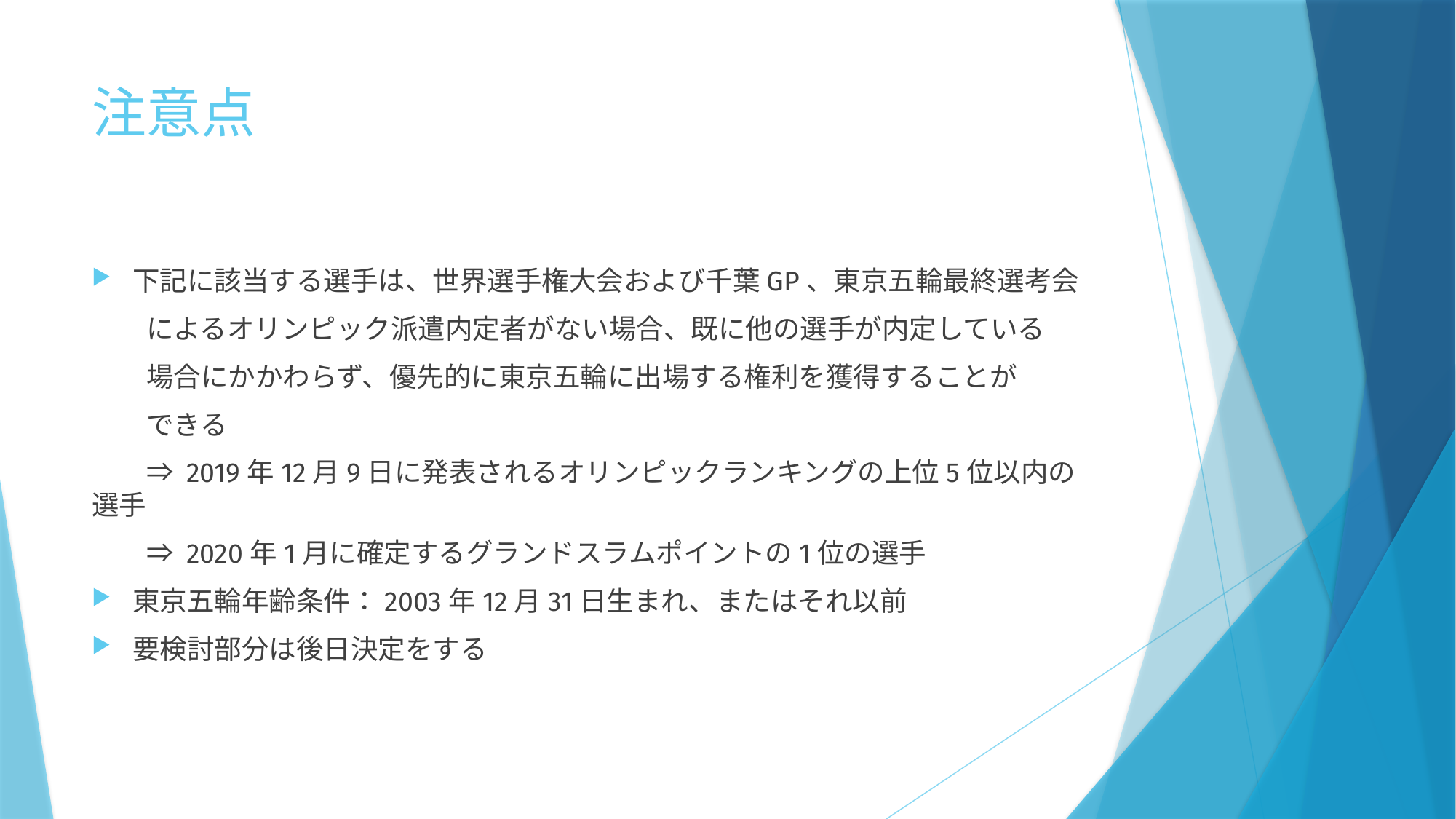

# 注意点
下記に該当する選手は、世界選手権大会および千葉GP、東京五輪最終選考会
　　によるオリンピック派遣内定者がない場合、既に他の選手が内定している
　　場合にかかわらず、優先的に東京五輪に出場する権利を獲得することが
　　できる
　　⇒ 2019年12月9日に発表されるオリンピックランキングの上位5位以内の選手
　　⇒ 2020年1月に確定するグランドスラムポイントの1位の選手
東京五輪年齢条件：2003年12月31日生まれ、またはそれ以前
要検討部分は後日決定をする